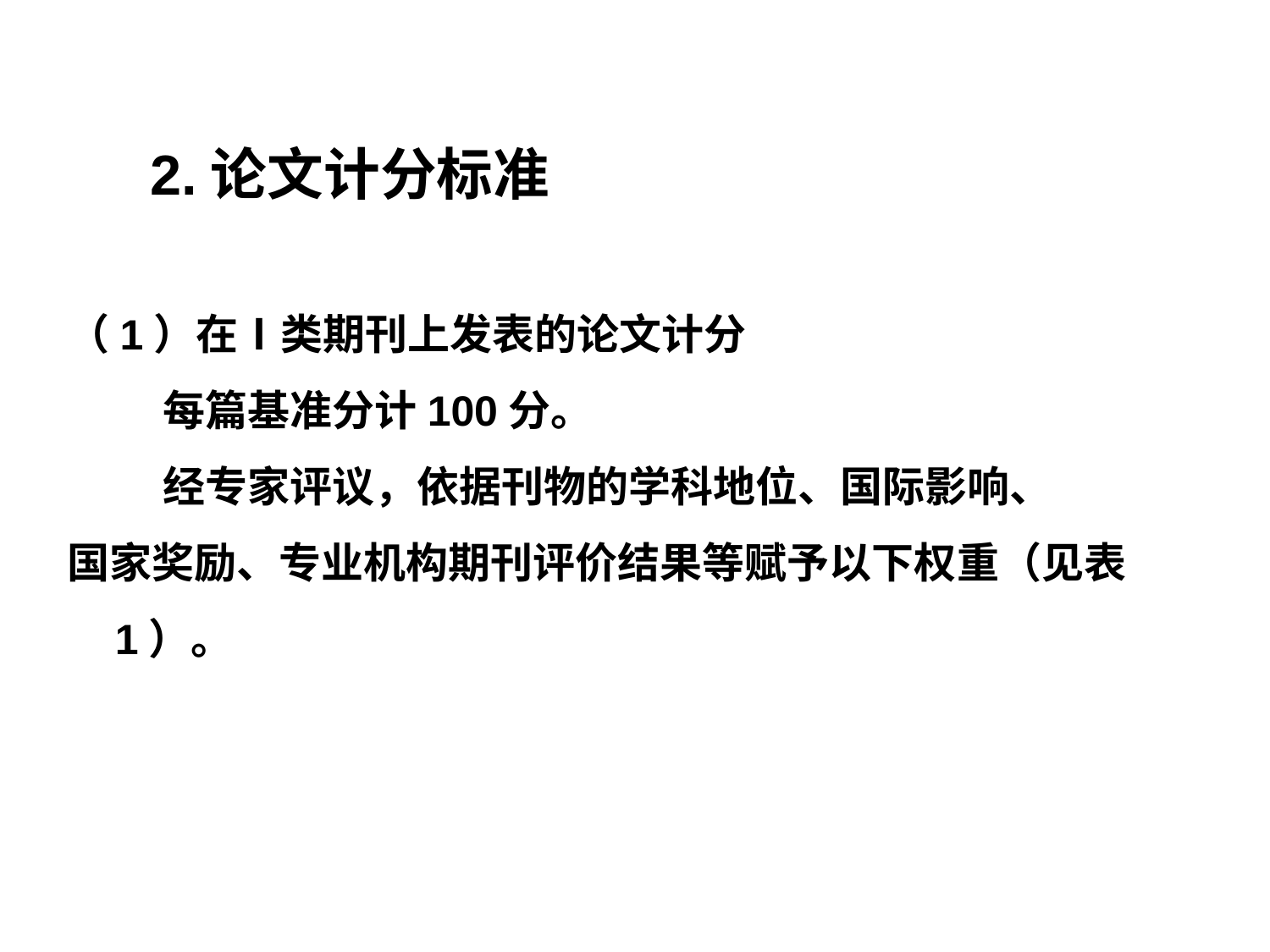

2.论文计分标准
（1）在Ⅰ类期刊上发表的论文计分
         每篇基准分计100分。
         经专家评议，依据刊物的学科地位、国际影响、
国家奖励、专业机构期刊评价结果等赋予以下权重（见表1）。